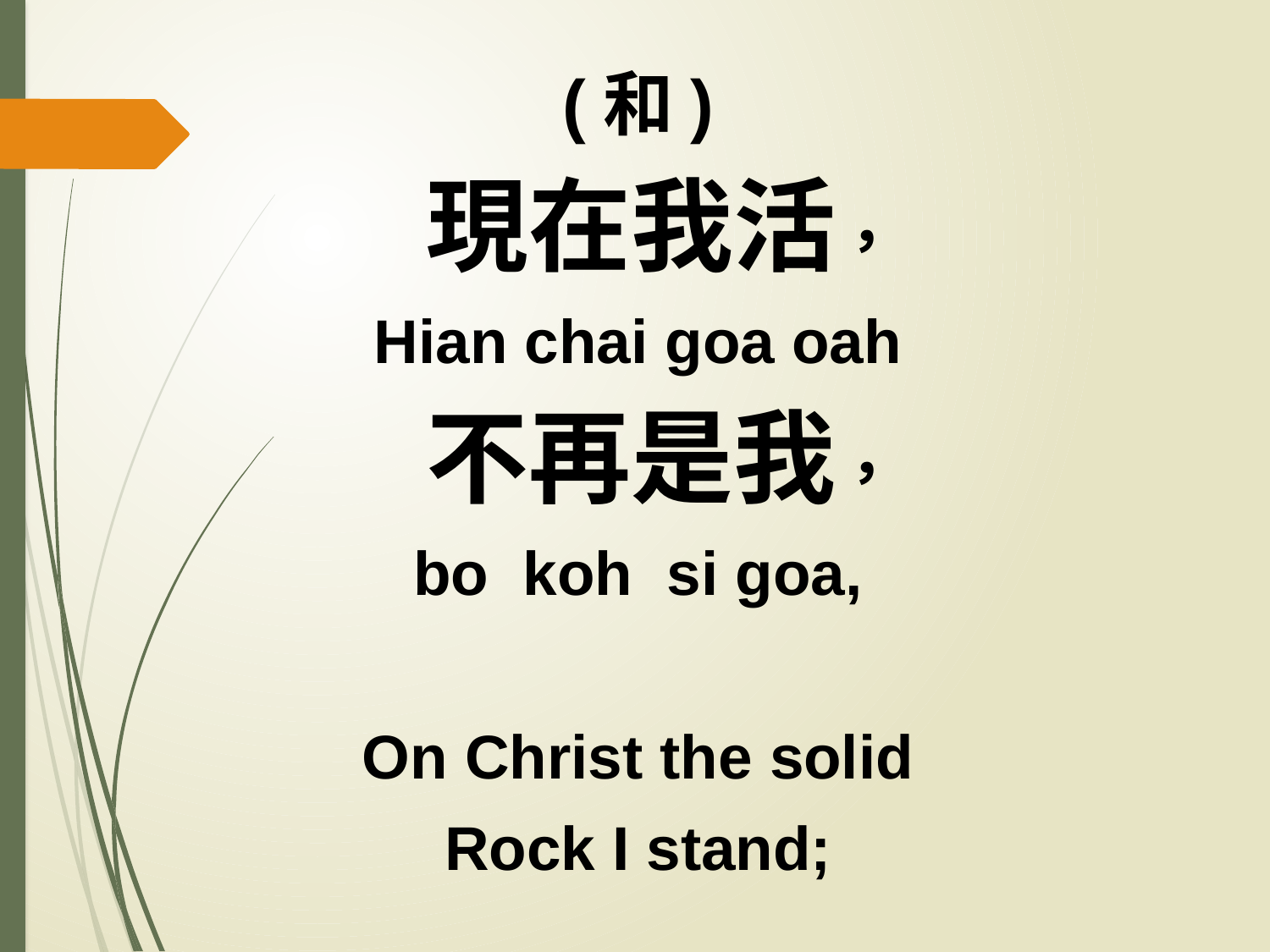

(和)
 現在我活，
Hian chai goa oah
 不再是我，
bo  koh  si goa,

On Christ the solid
Rock I stand;